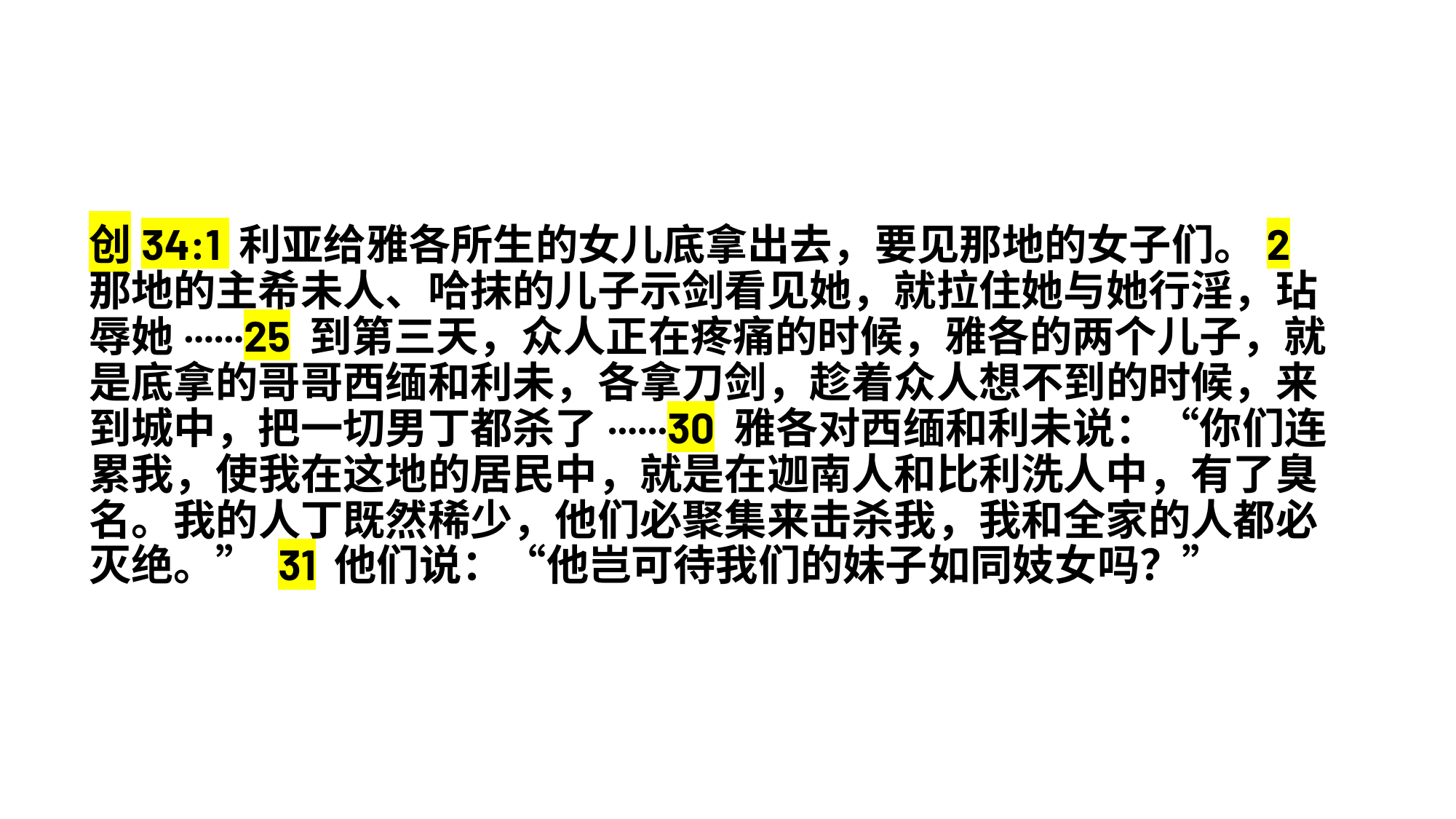

创34:1 利亚给雅各所生的女儿底拿出去，要见那地的女子们。2 那地的主希未人、哈抹的儿子示剑看见她，就拉住她与她行淫，玷辱她······25 到第三天，众人正在疼痛的时候，雅各的两个儿子，就是底拿的哥哥西缅和利未，各拿刀剑，趁着众人想不到的时候，来到城中，把一切男丁都杀了······30 雅各对西缅和利未说：“你们连累我，使我在这地的居民中，就是在迦南人和比利洗人中，有了臭名。我的人丁既然稀少，他们必聚集来击杀我，我和全家的人都必灭绝。” 31 他们说：“他岂可待我们的妹子如同妓女吗？”